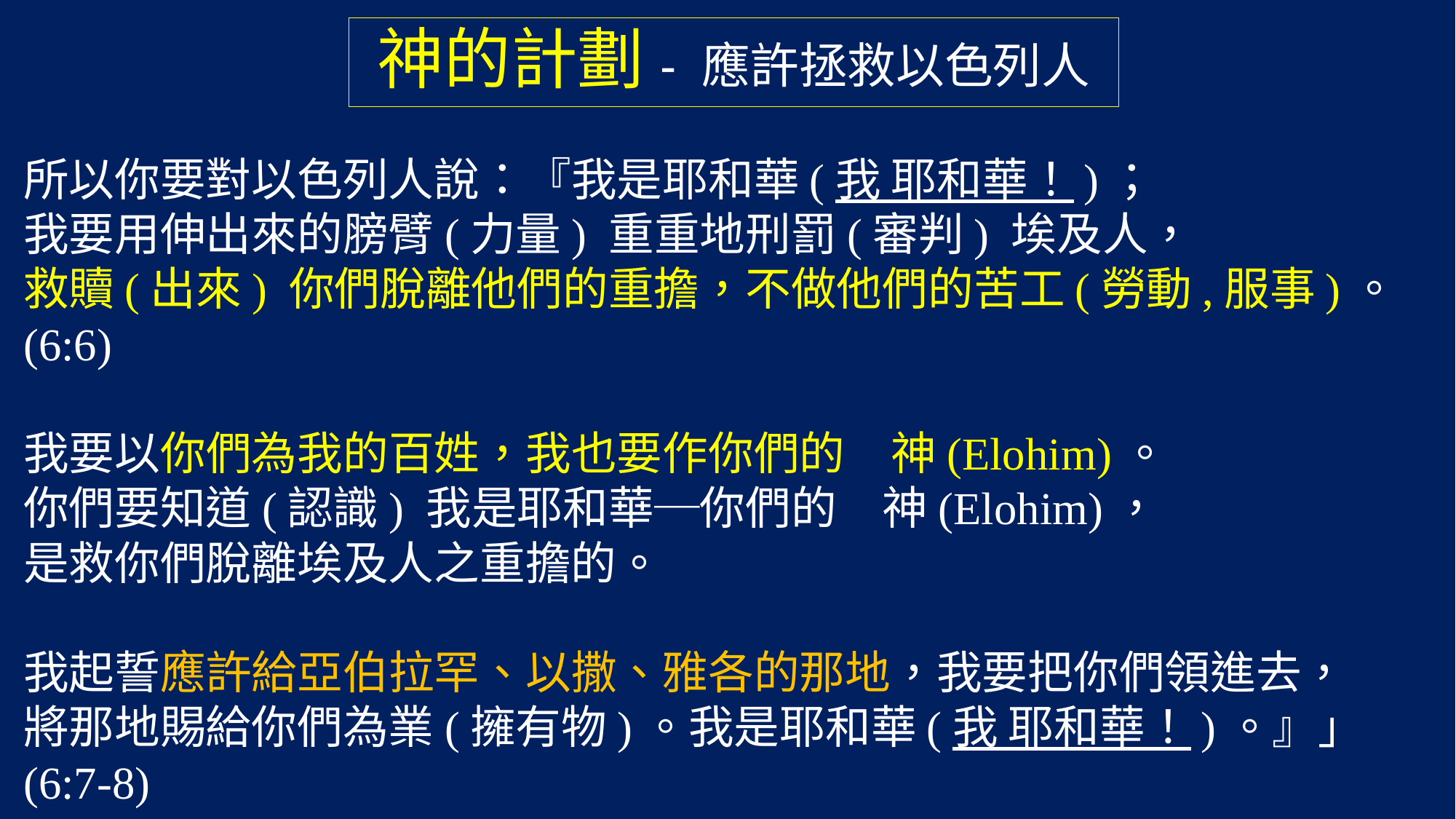

# 神的計劃- 應許拯救以色列人
所以你要對以色列人說：『我是耶和華(我 耶和華！)；
我要用伸出來的膀臂(力量) 重重地刑罰(審判) 埃及人，
救贖(出來) 你們脫離他們的重擔，不做他們的苦工(勞動,服事)。(6:6)

我要以你們為我的百姓，我也要作你們的　神(Elohim)。
你們要知道(認識) 我是耶和華─你們的　神(Elohim)，
是救你們脫離埃及人之重擔的。

我起誓應許給亞伯拉罕、以撒、雅各的那地，我要把你們領進去，
將那地賜給你們為業(擁有物)。我是耶和華(我 耶和華！)。』」(6:7-8)